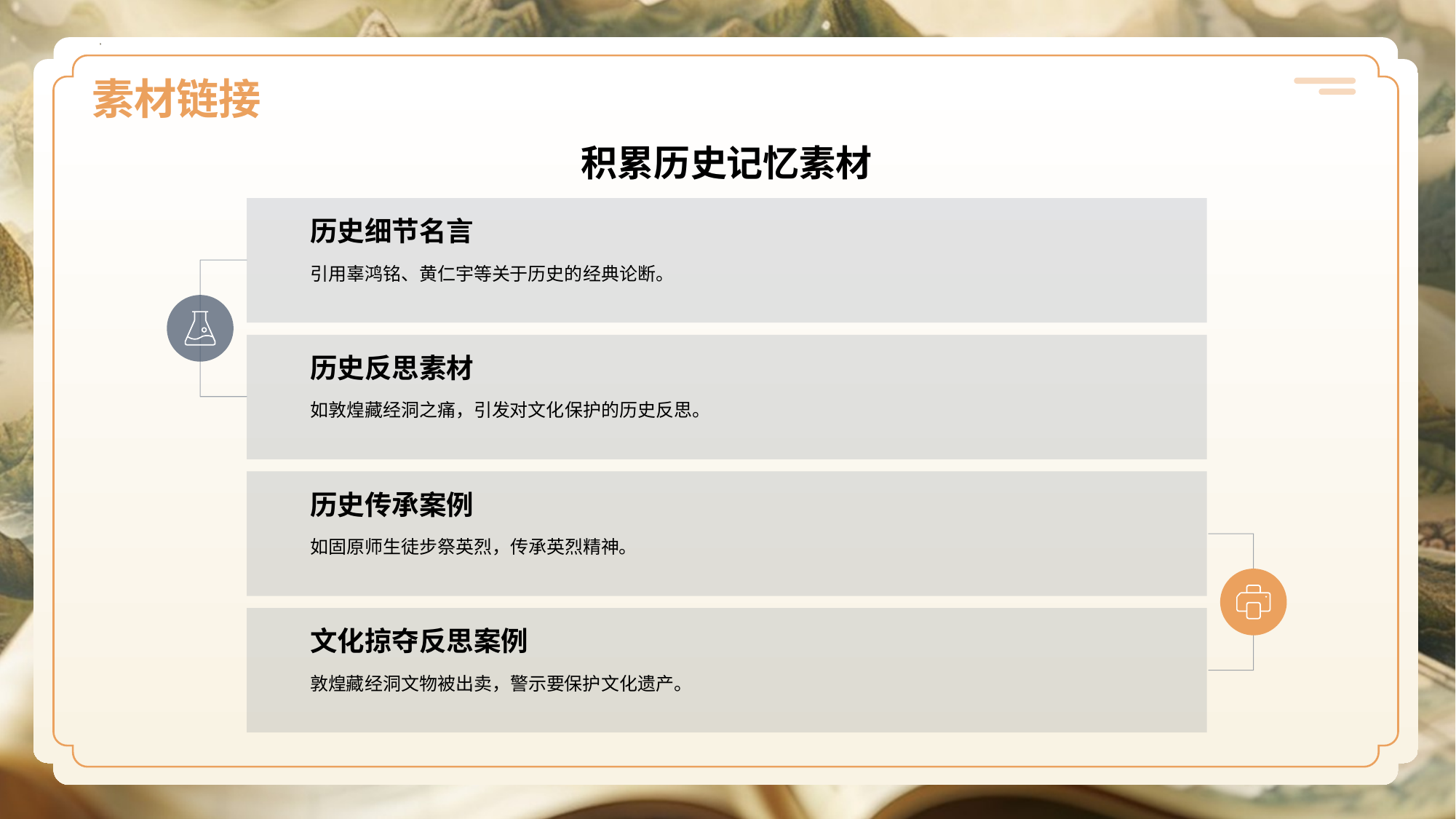

# 素材链接
积累历史记忆素材

历史细节名言
引用辜鸿铭、黄仁宇等关于历史的经典论断。

历史反思素材
如敦煌藏经洞之痛，引发对文化保护的历史反思。

历史传承案例
如固原师生徒步祭英烈，传承英烈精神。

文化掠夺反思案例
敦煌藏经洞文物被出卖，警示要保护文化遗产。